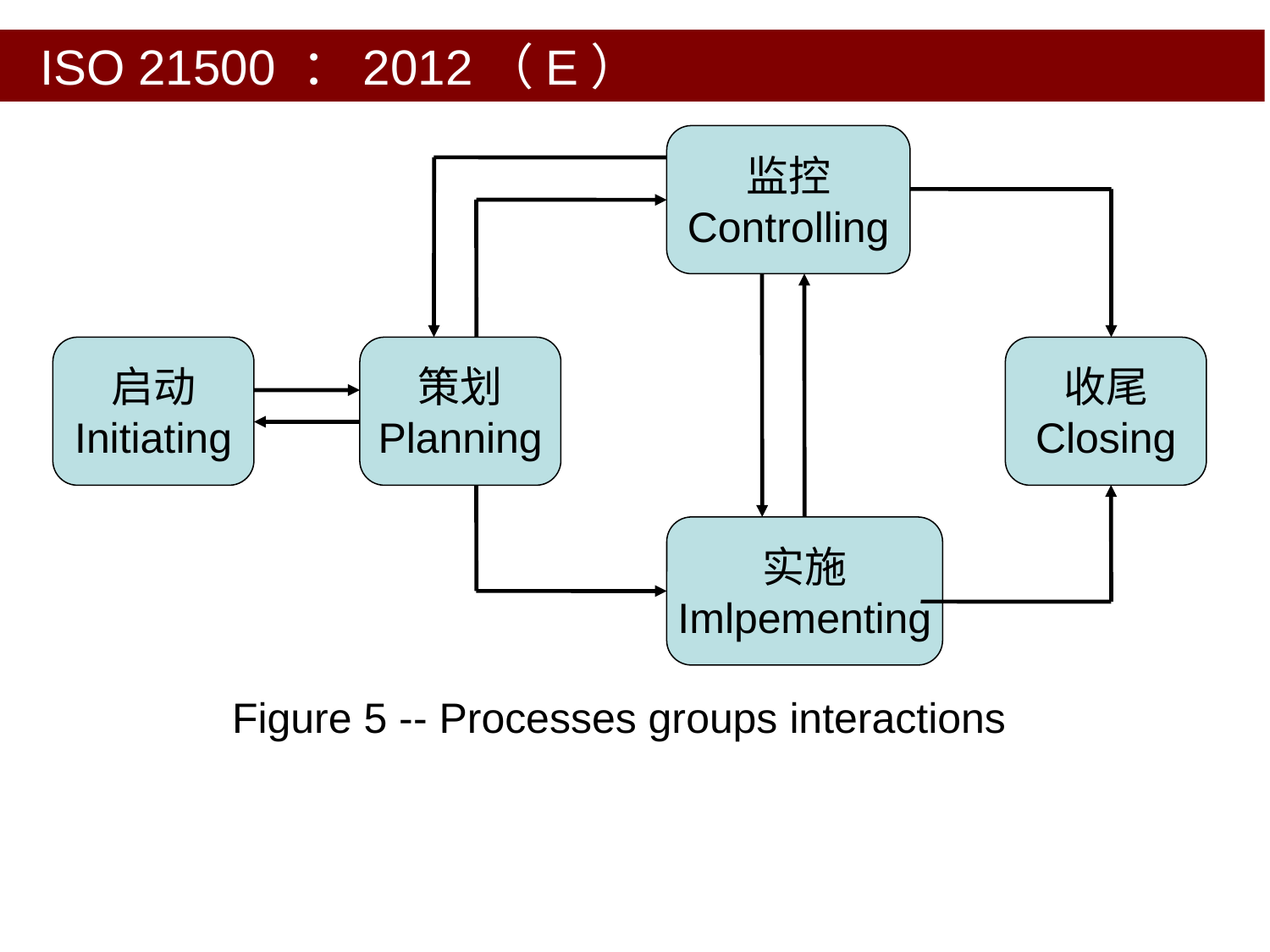

ISO 21500 ：2012（E）
监控
Controlling

启动
Initiating
策划
Planning
收尾
Closing

实施
Imlpementing

Figure 5 -- Processes groups interactions